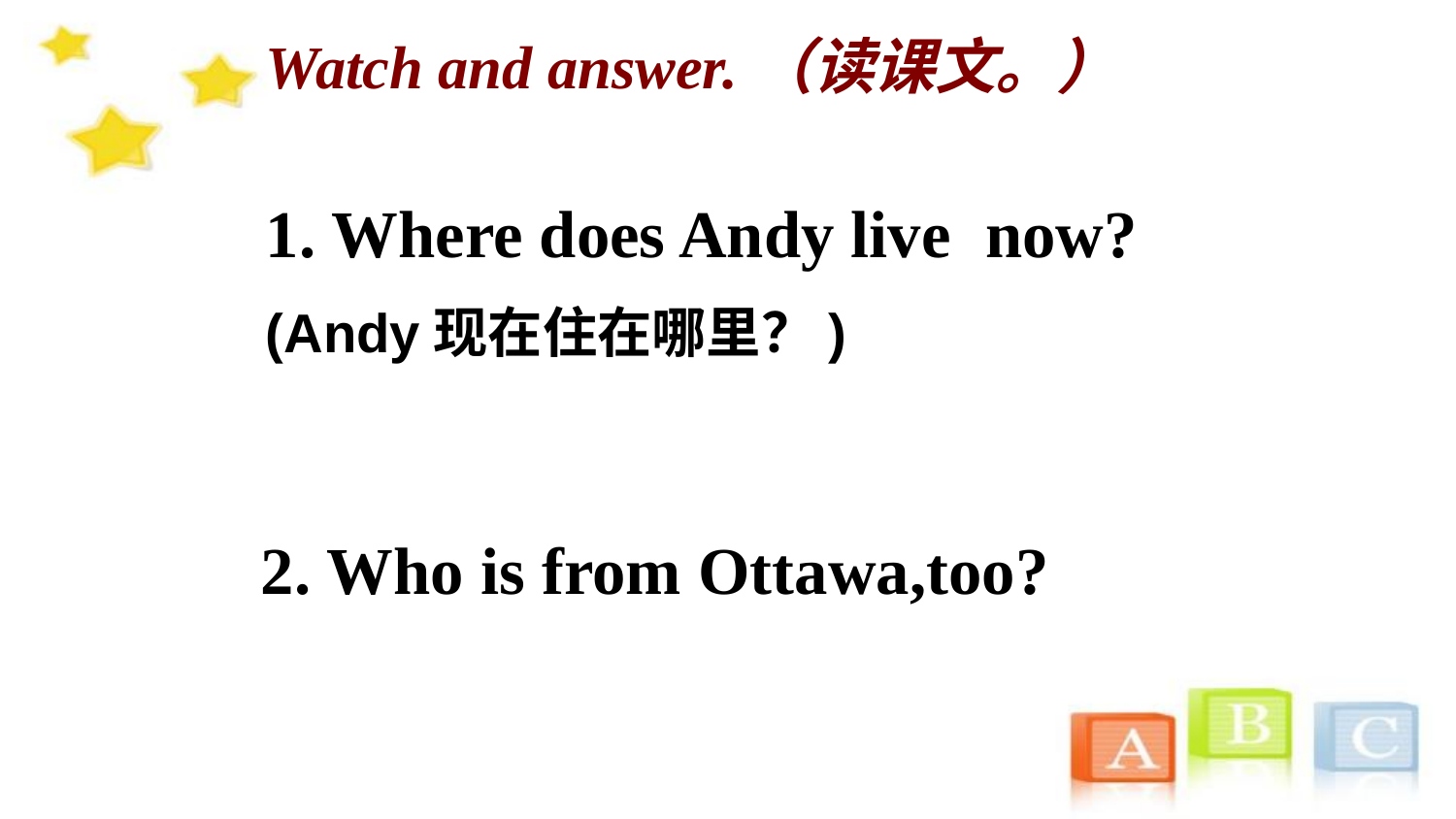

Watch and answer.（读课文。）
1. Where does Andy live  now?
(Andy现在住在哪里？)
2. Who is from Ottawa,too?